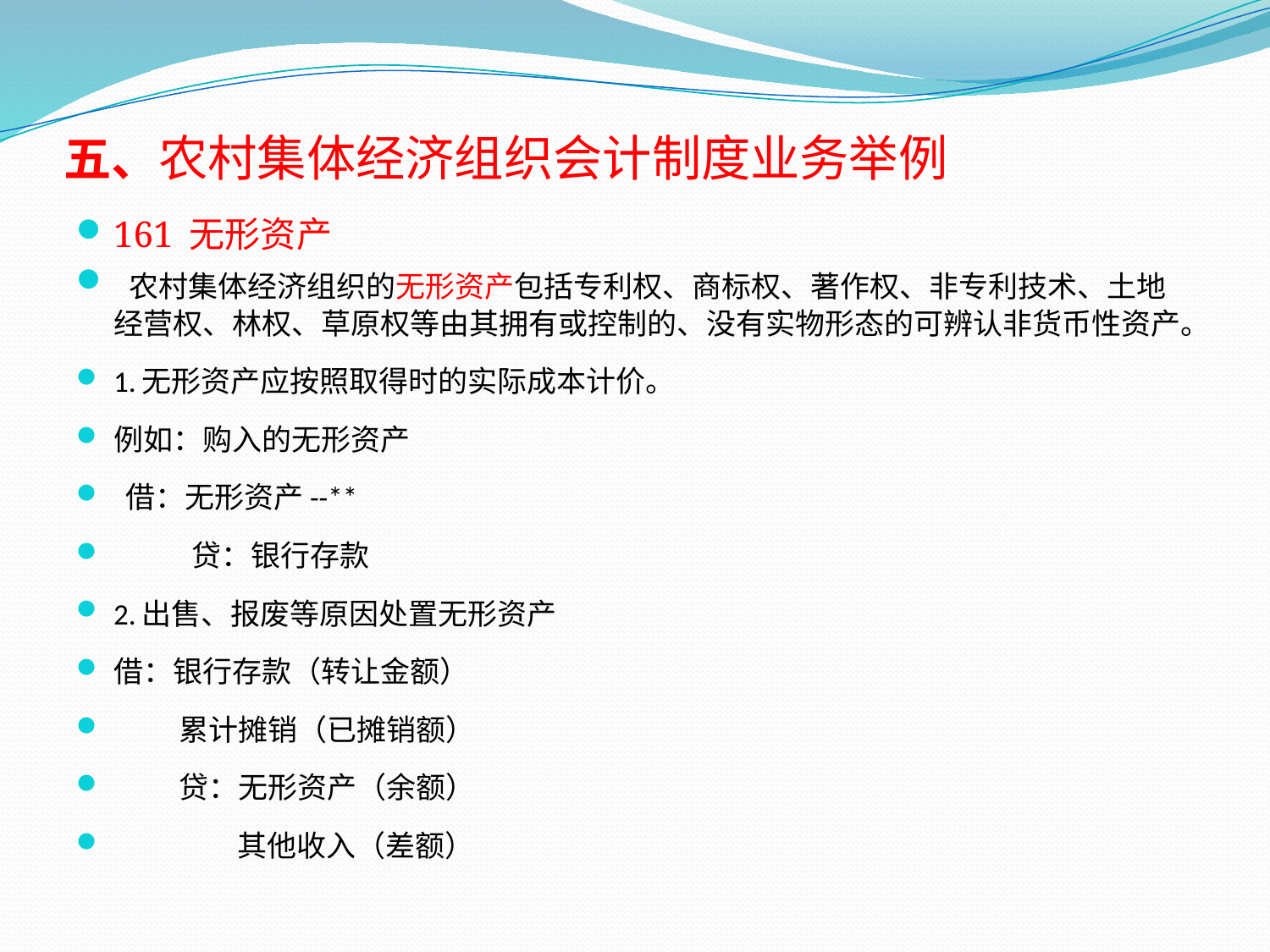

# 五、农村集体经济组织会计制度业务举例
161 无形资产
 农村集体经济组织的无形资产包括专利权、商标权、著作权、非专利技术、土地经营权、林权、草原权等由其拥有或控制的、没有实物形态的可辨认非货币性资产。
1.无形资产应按照取得时的实际成本计价。
例如：购入的无形资产
 借：无形资产--**
           贷：银行存款
2.出售、报废等原因处置无形资产
借：银行存款（转让金额）
         累计摊销（已摊销额）
         贷：无形资产（余额）
                  其他收入（差额）